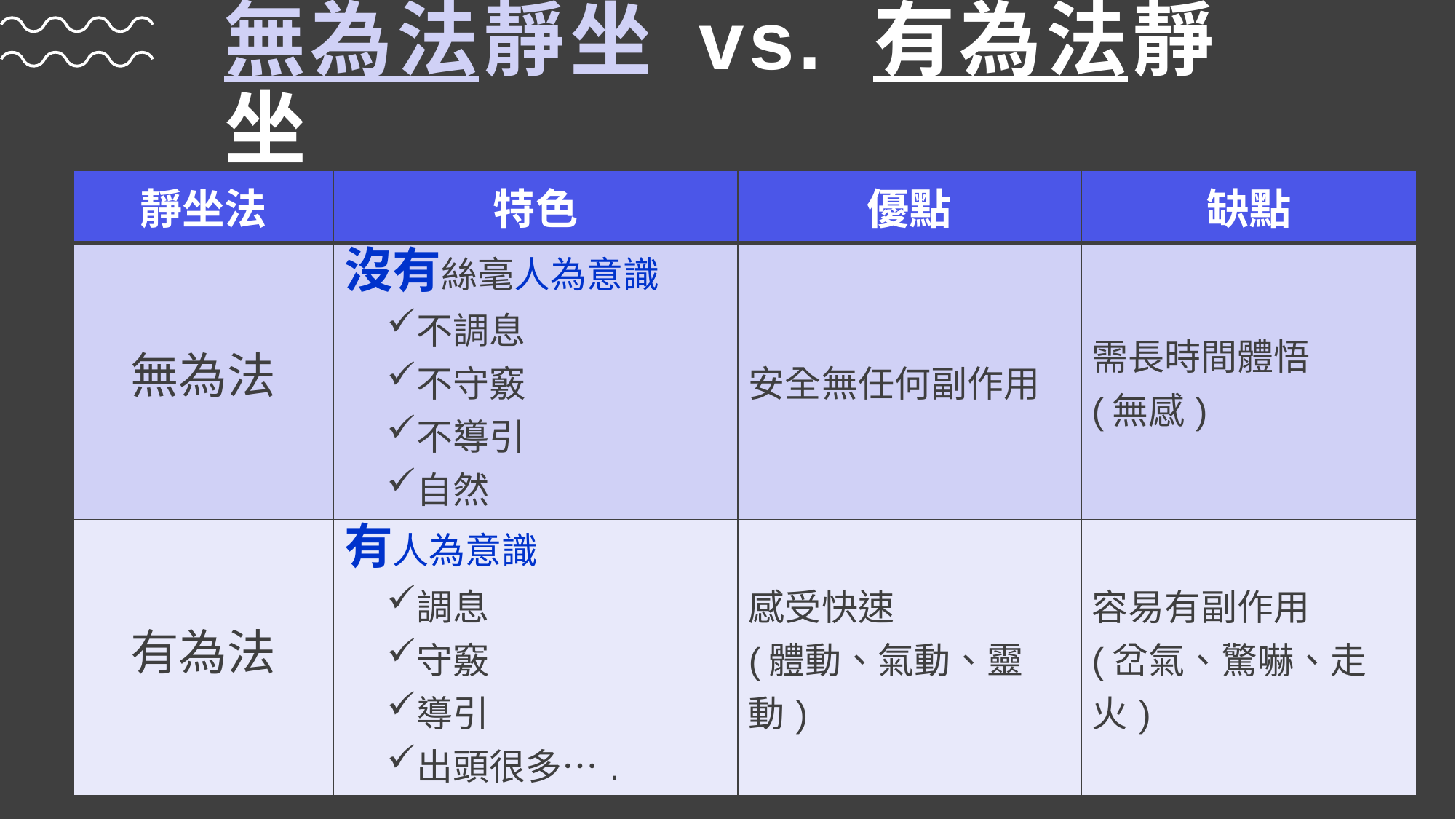

# 無為法靜坐 vs. 有為法靜坐

| 靜坐法 | 特色 | 優點 | 缺點 |
| --- | --- | --- | --- |
| 無為法 | 沒有絲毫人為意識 不調息 不守竅 不導引 自然 | 安全無任何副作用 | 需長時間體悟 (無感) |
| 有為法 | 有人為意識 調息 守竅 導引 出頭很多…. | 感受快速 (體動、氣動、靈動) | 容易有副作用 (岔氣、驚嚇、走火) |
11